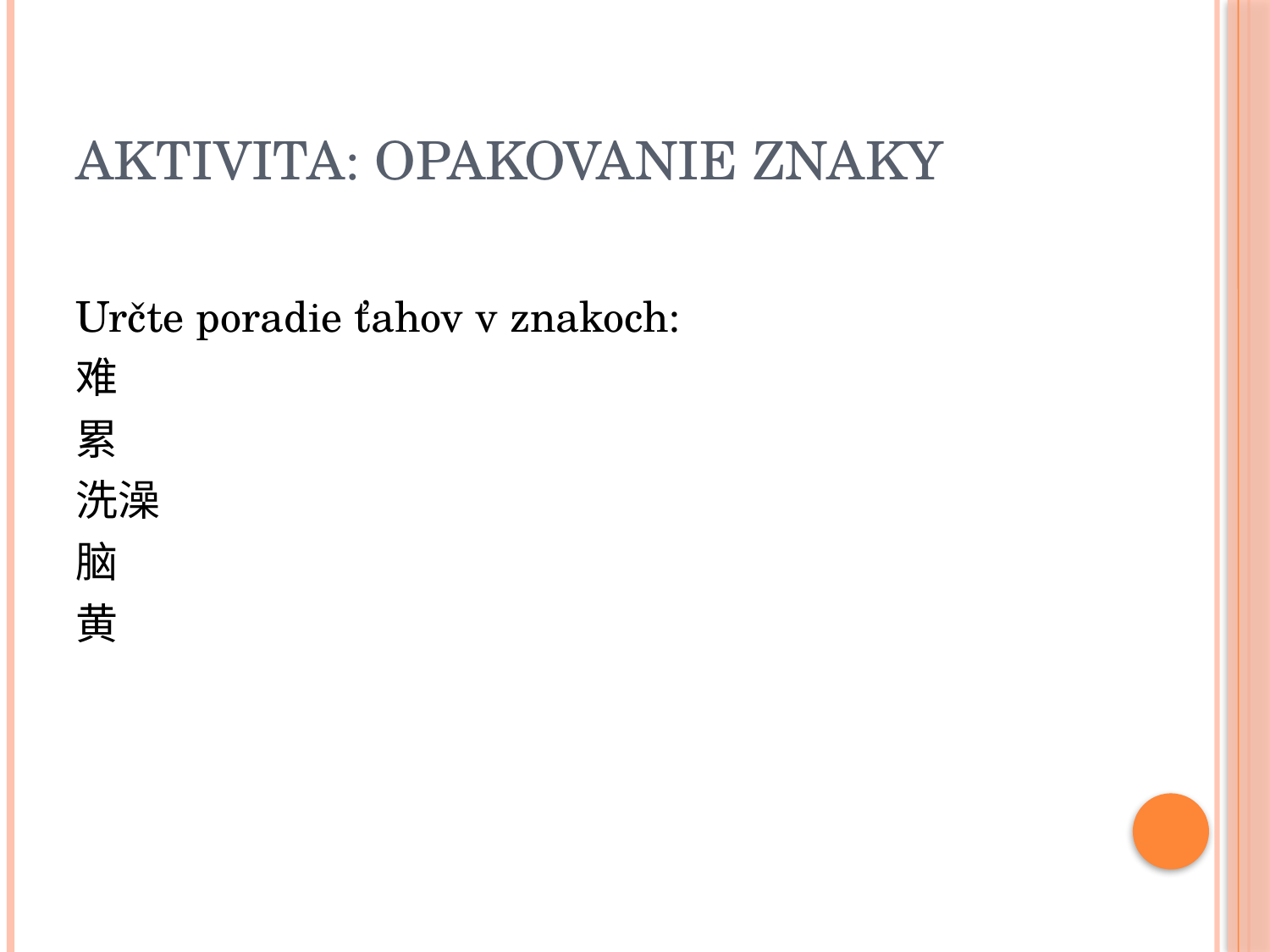

# Aktivita: opakovanie znaky

Určte poradie ťahov v znakoch:
难
累
洗澡
脑
黄